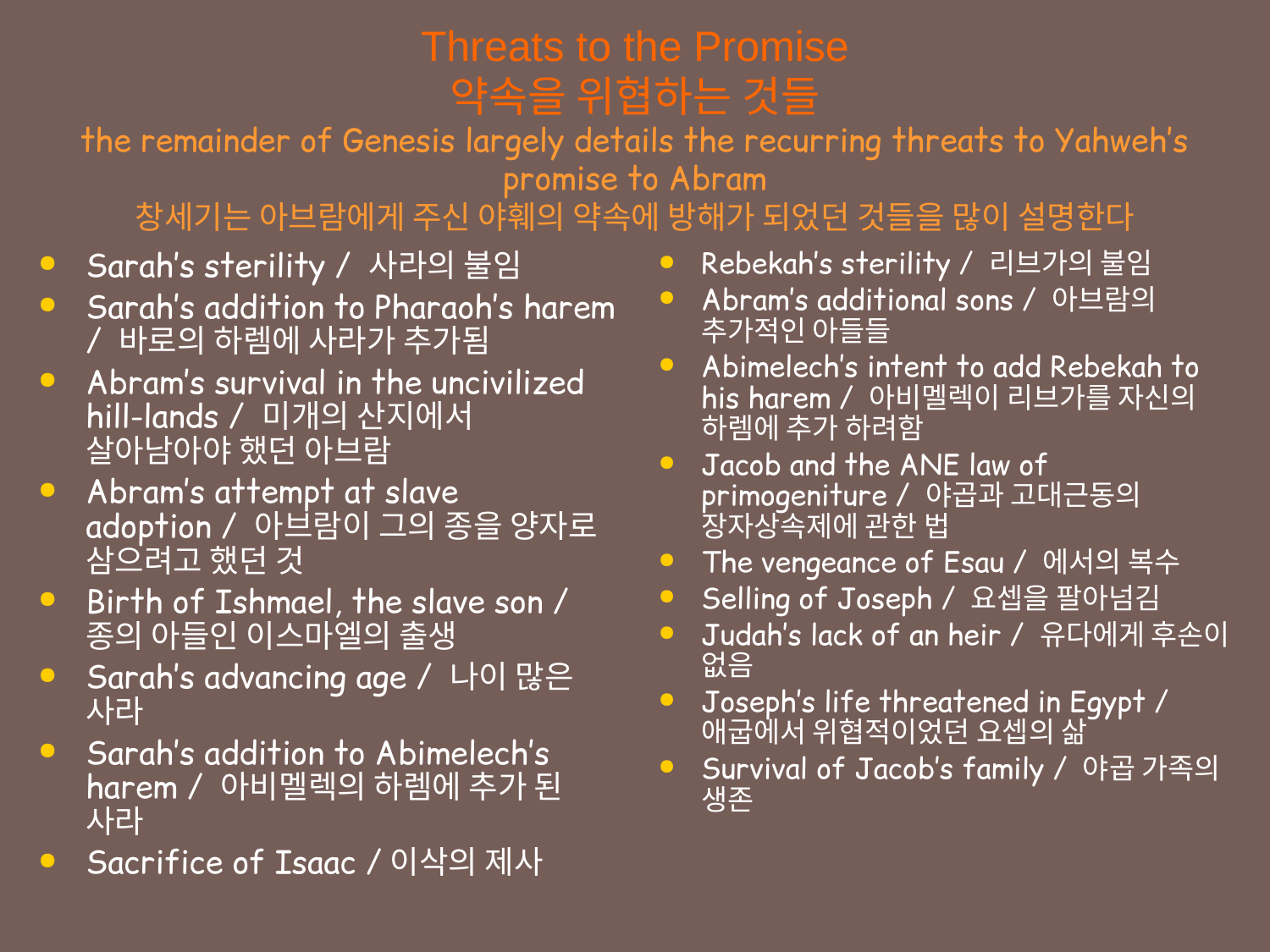

Threats to the Promise
약속을 위협하는 것들
the remainder of Genesis largely details the recurring threats to Yahweh’s promise to Abram
창세기는 아브람에게 주신 야훼의 약속에 방해가 되었던 것들을 많이 설명한다
Sarah’s sterility / 사라의 불임
Sarah’s addition to Pharaoh’s harem / 바로의 하렘에 사라가 추가됨
Abram’s survival in the uncivilized hill-lands / 미개의 산지에서 살아남아야 했던 아브람
Abram’s attempt at slave adoption / 아브람이 그의 종을 양자로 삼으려고 했던 것
Birth of Ishmael, the slave son / 종의 아들인 이스마엘의 출생
Sarah’s advancing age / 나이 많은 사라
Sarah’s addition to Abimelech’s harem / 아비멜렉의 하렘에 추가 된 사라
Sacrifice of Isaac /이삭의 제사
Rebekah’s sterility / 리브가의 불임
Abram’s additional sons / 아브람의 추가적인 아들들
Abimelech’s intent to add Rebekah to his harem / 아비멜렉이 리브가를 자신의 하렘에 추가 하려함
Jacob and the ANE law of primogeniture / 야곱과 고대근동의 장자상속제에 관한 법
The vengeance of Esau / 에서의 복수
Selling of Joseph / 요셉을 팔아넘김
Judah’s lack of an heir / 유다에게 후손이 없음
Joseph’s life threatened in Egypt /애굽에서 위협적이었던 요셉의 삶
Survival of Jacob’s family / 야곱 가족의 생존